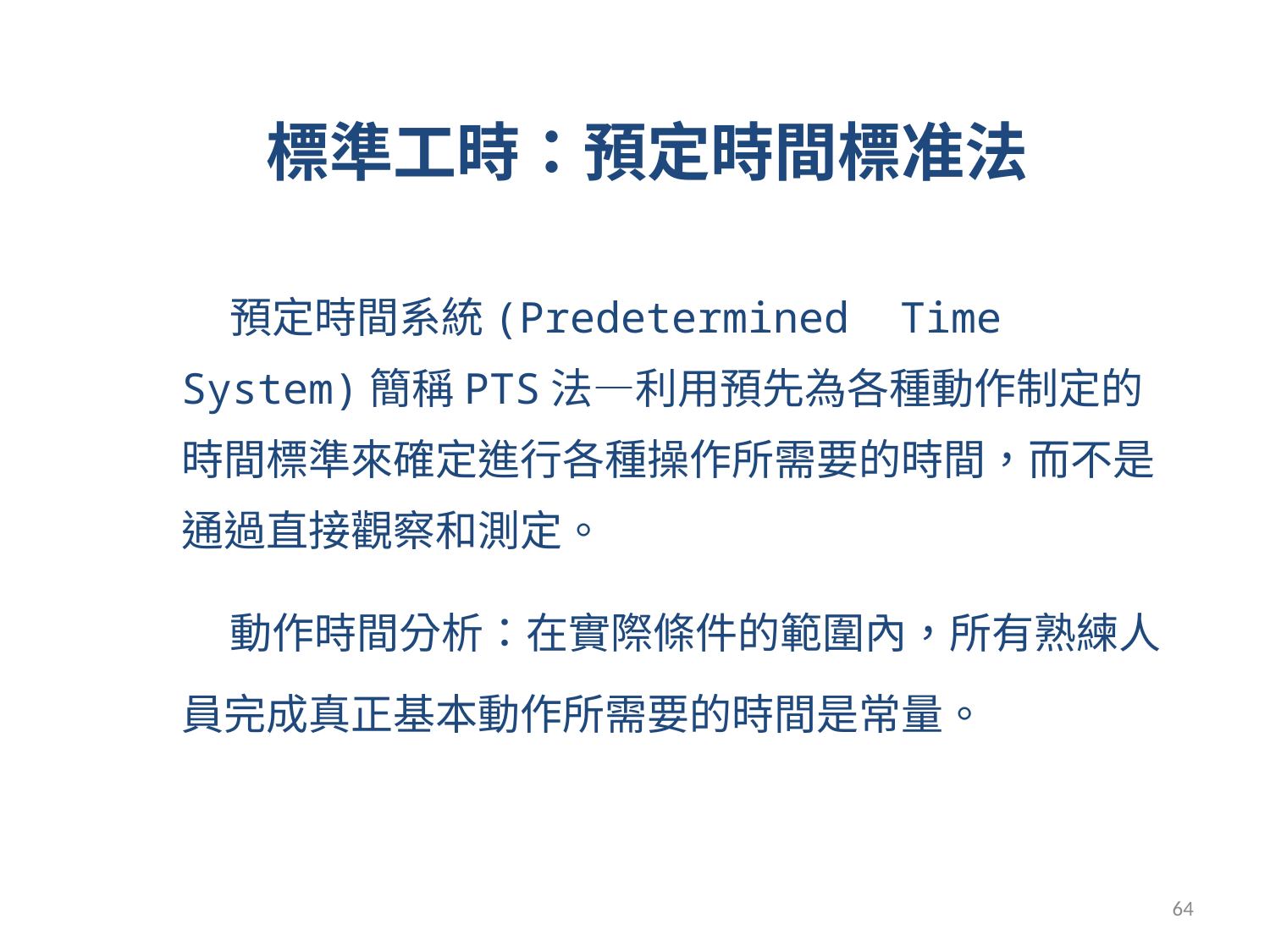

標準工時：預定時間標准法
    預定時間系統(Predetermined  Time System)簡稱PTS法—利用預先為各種動作制定的時間標準來確定進行各種操作所需要的時間，而不是通過直接觀察和測定。
    動作時間分析：在實際條件的範圍內，所有熟練人員完成真正基本動作所需要的時間是常量。

64